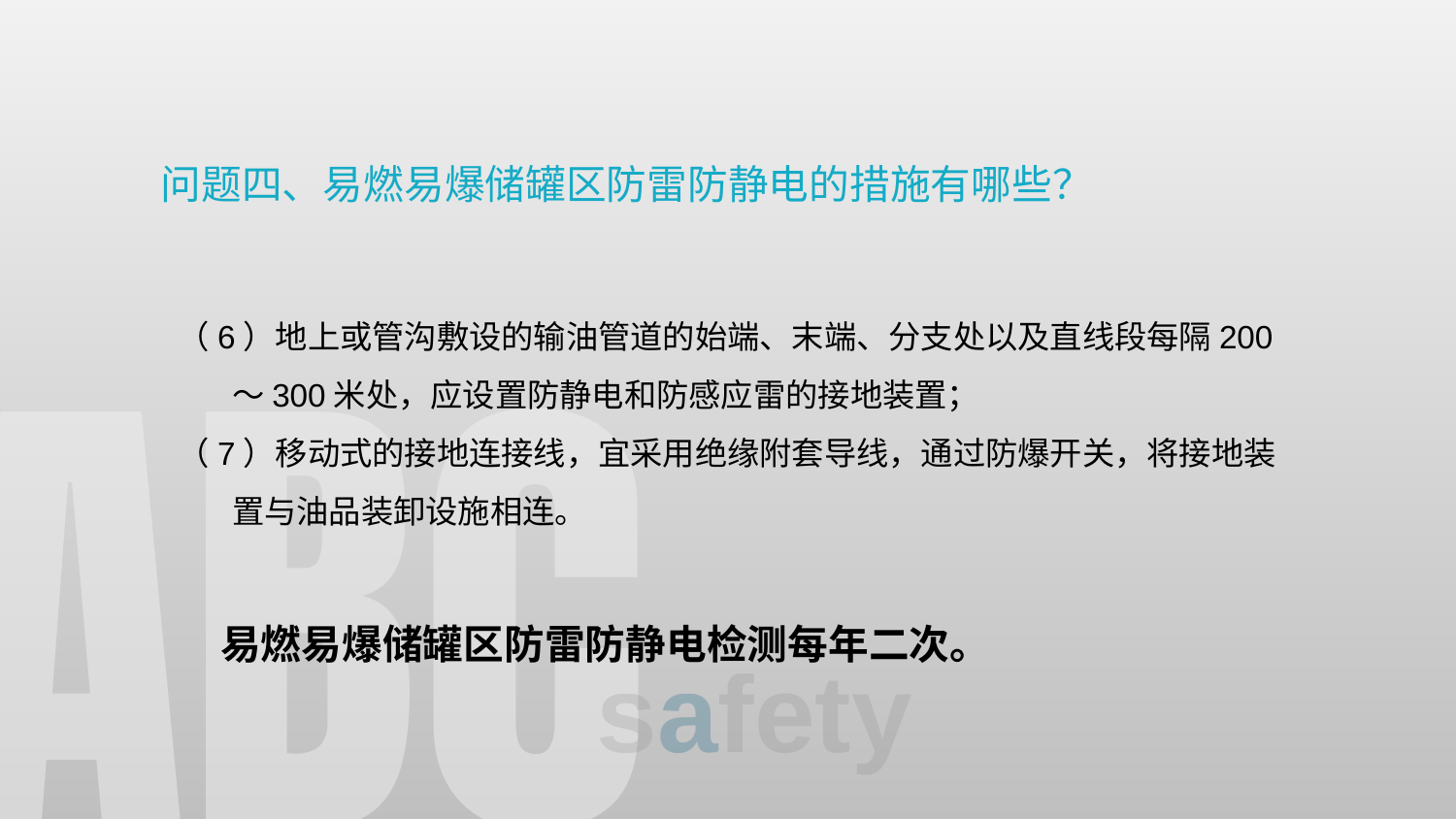

问题四、易燃易爆储罐区防雷防静电的措施有哪些？
（6）地上或管沟敷设的输油管道的始端、末端、分支处以及直线段每隔200～300米处，应设置防静电和防感应雷的接地装置；
（7）移动式的接地连接线，宜采用绝缘附套导线，通过防爆开关，将接地装置与油品装卸设施相连。
易燃易爆储罐区防雷防静电检测每年二次。